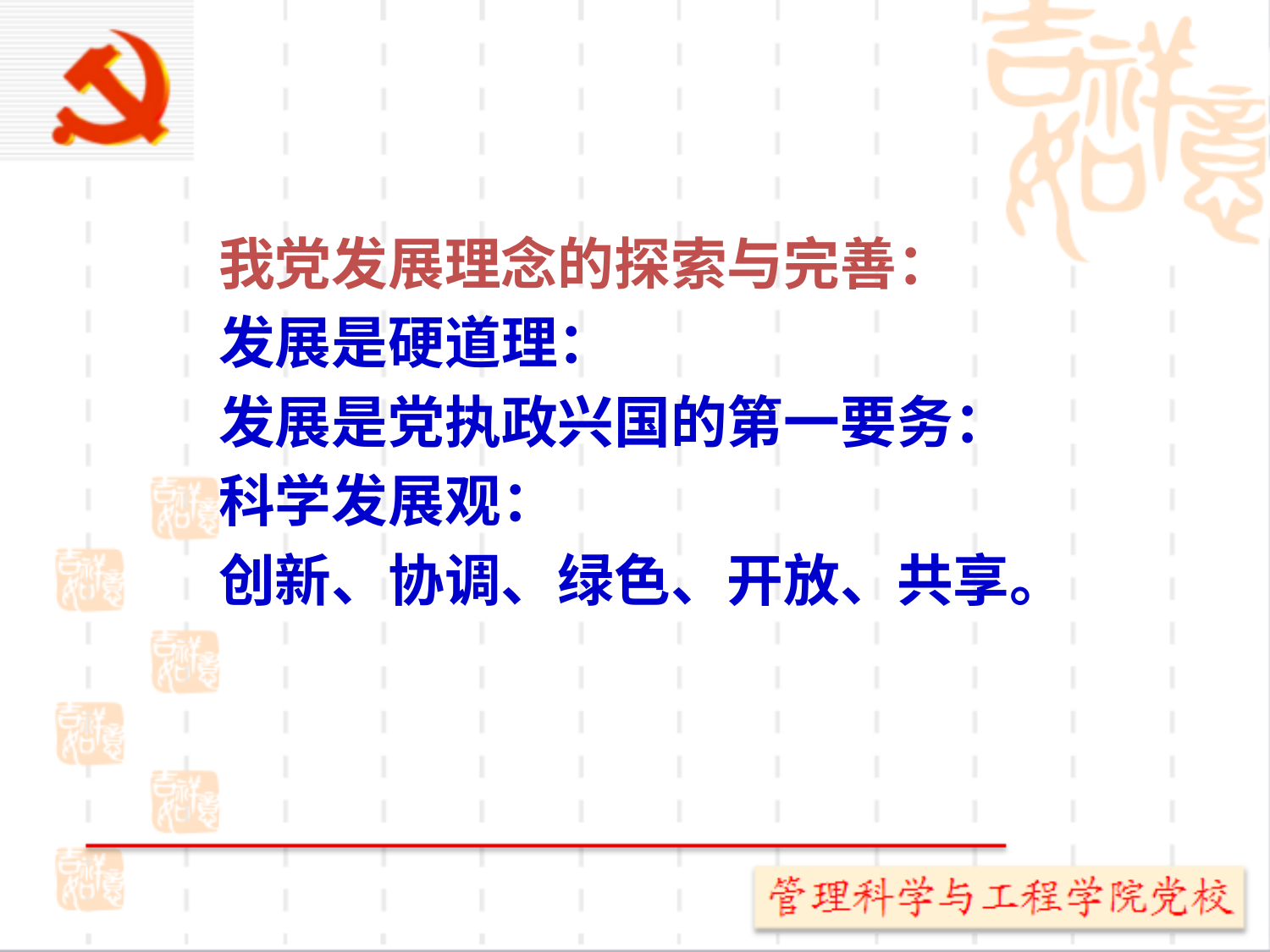

#
          我党发展理念的探索与完善：
          发展是硬道理：
          发展是党执政兴国的第一要务：
          科学发展观：
          创新、协调、绿色、开放、共享。